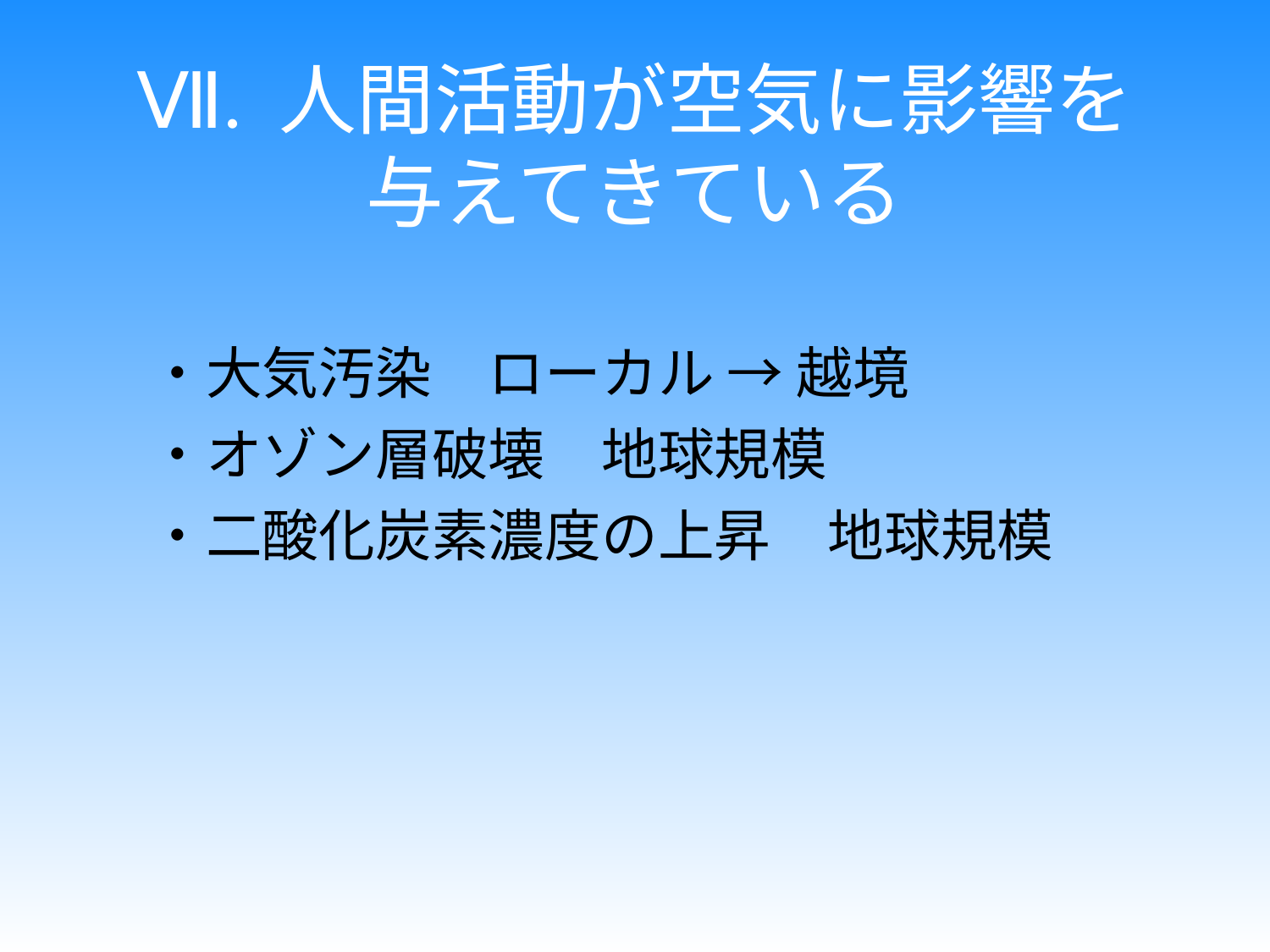

# Ⅶ. 人間活動が空気に影響を 与えてきている
・大気汚染　ローカル → 越境
・オゾン層破壊　地球規模
・二酸化炭素濃度の上昇　地球規模